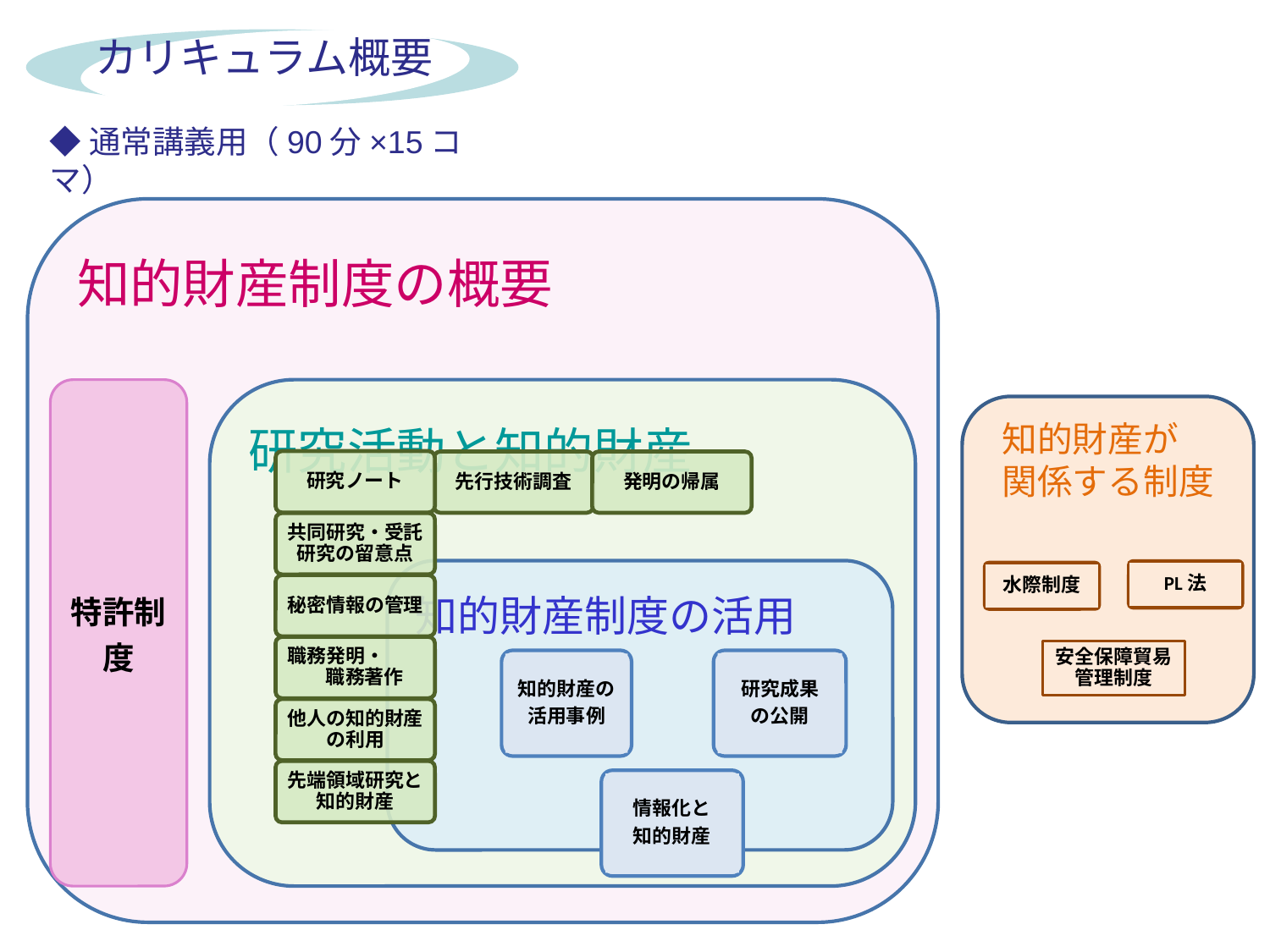

カリキュラム概要

◆通常講義用（90分×15コマ）
知的財産制度の概要
特許制度
知的財産制度の活用
制度
研究活動と知的財産
知的財産が　関係する制度

研究ノート

先行技術調査

発明の帰属

共同研究・受託研究の留意点

PL法

水際制度

秘密情報の管理

職務発明・　　　職務著作
安全保障貿易管理制度

知的財産の
活用事例

研究成果
の公開

他人の知的財産の利用

先端領域研究と知的財産

情報化と
知的財産